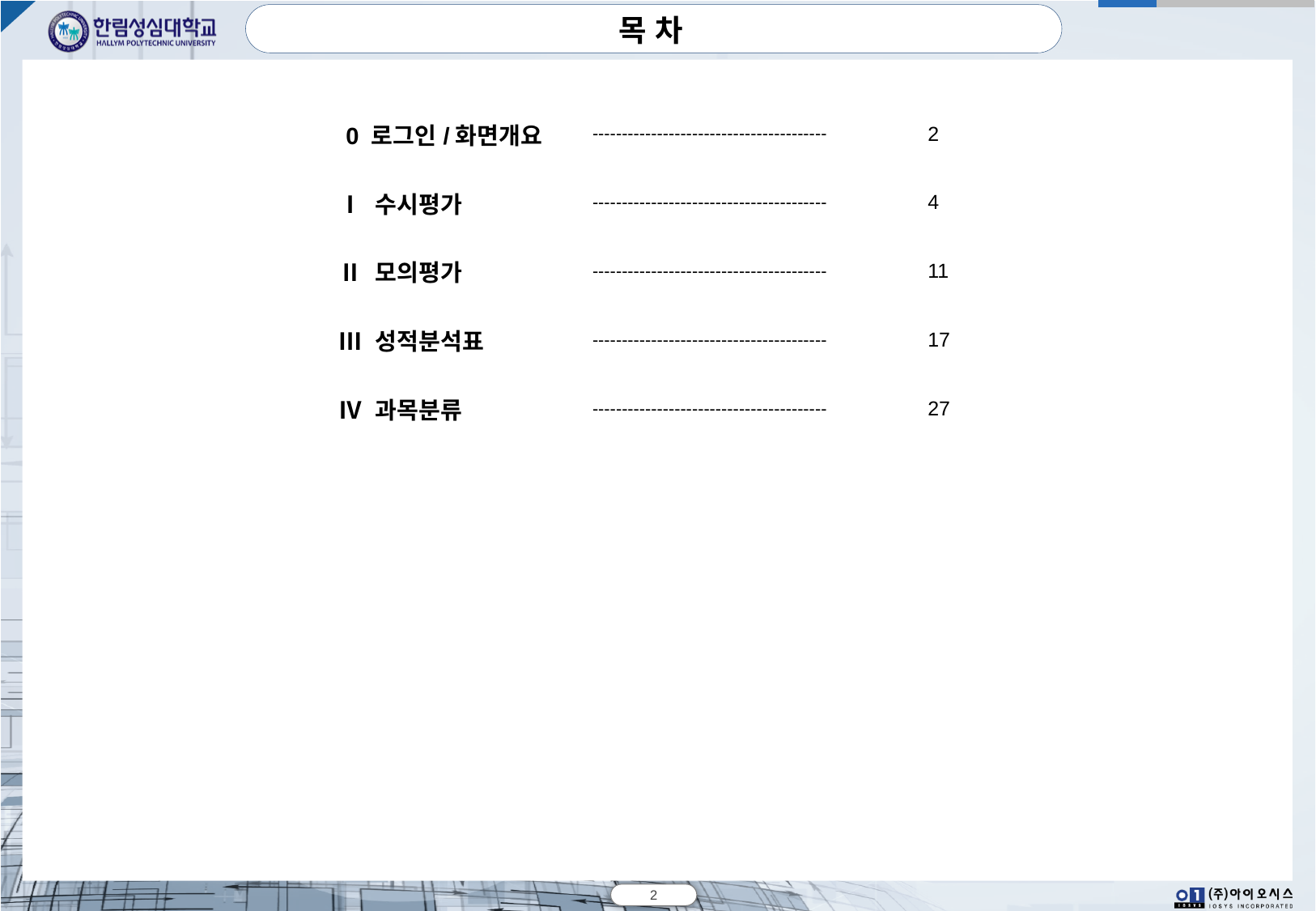

목 차
| 0 로그인/화면개요 | ---------------------------------------- | 2 |
| --- | --- | --- |
| Ⅰ 수시평가 | ---------------------------------------- | 4 |
| Ⅱ 모의평가 | ---------------------------------------- | 11 |
| Ⅲ 성적분석표 | ---------------------------------------- | 17 |
| Ⅳ 과목분류 | ---------------------------------------- | 27 |